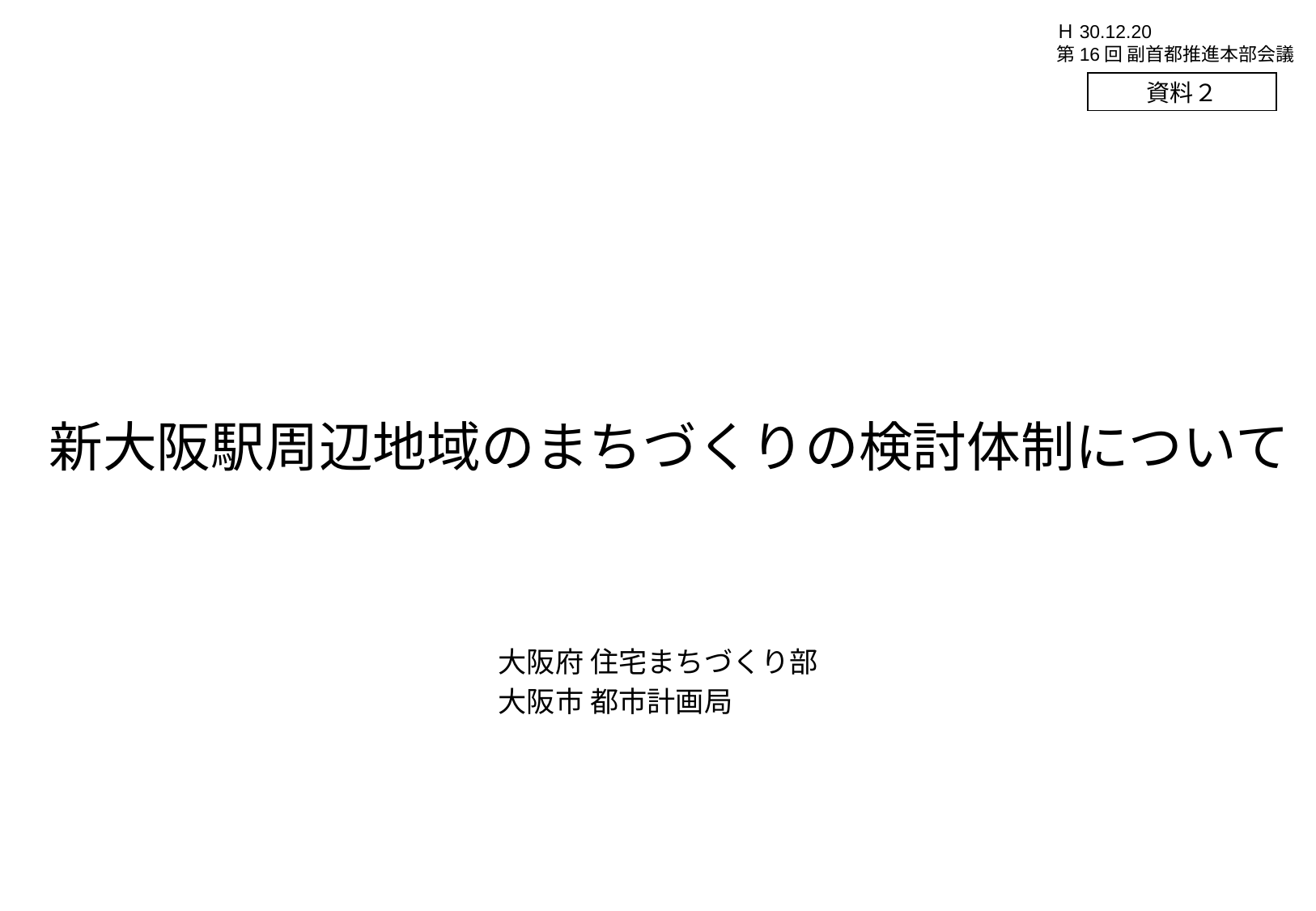

Ｈ30.12.20
第16回 副首都推進本部会議
資料２
新大阪駅周辺地域のまちづくりの検討体制について
大阪府 住宅まちづくり部
大阪市 都市計画局